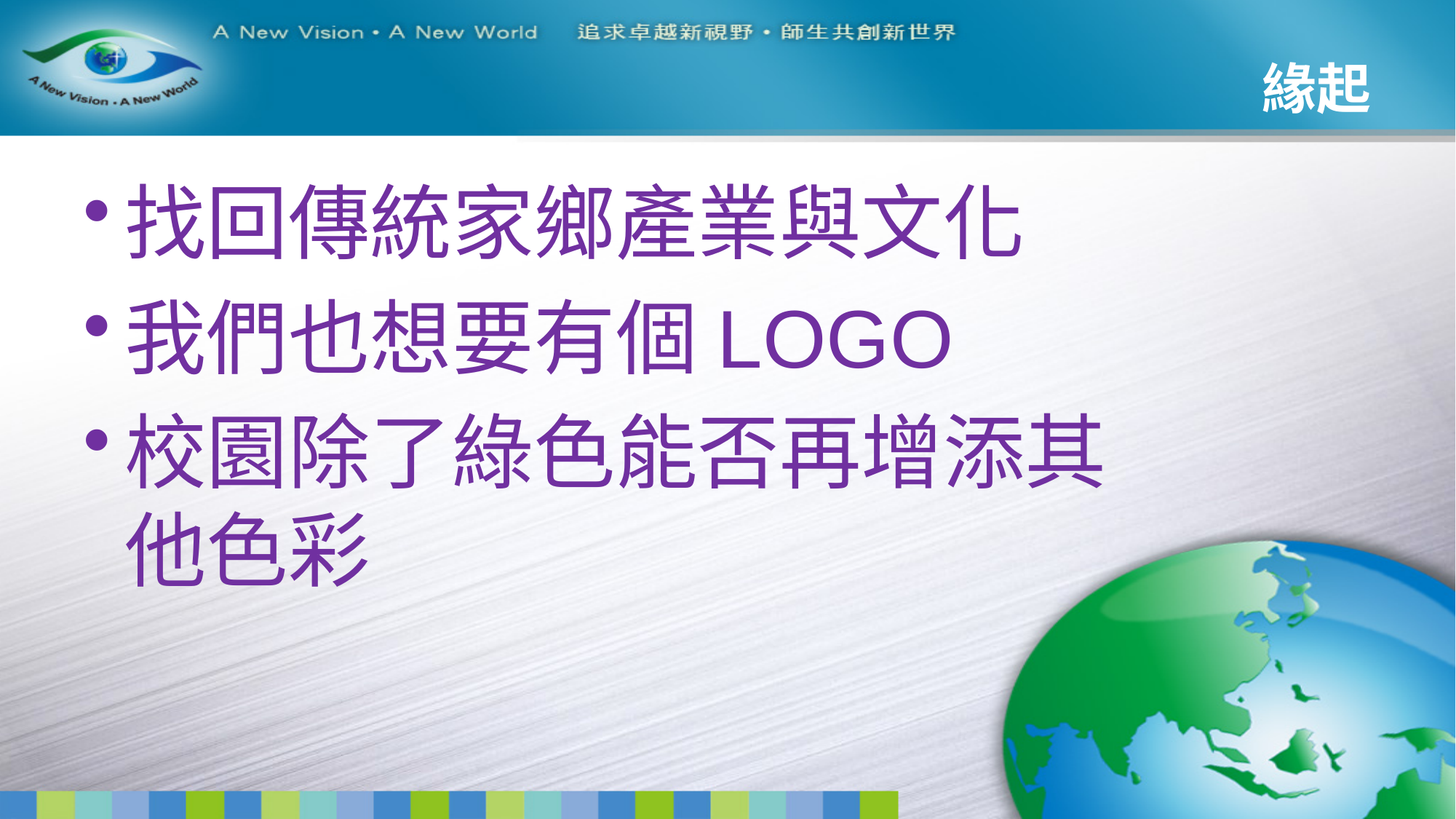

# 緣起
找回傳統家鄉產業與文化
我們也想要有個LOGO
校園除了綠色能否再增添其他色彩